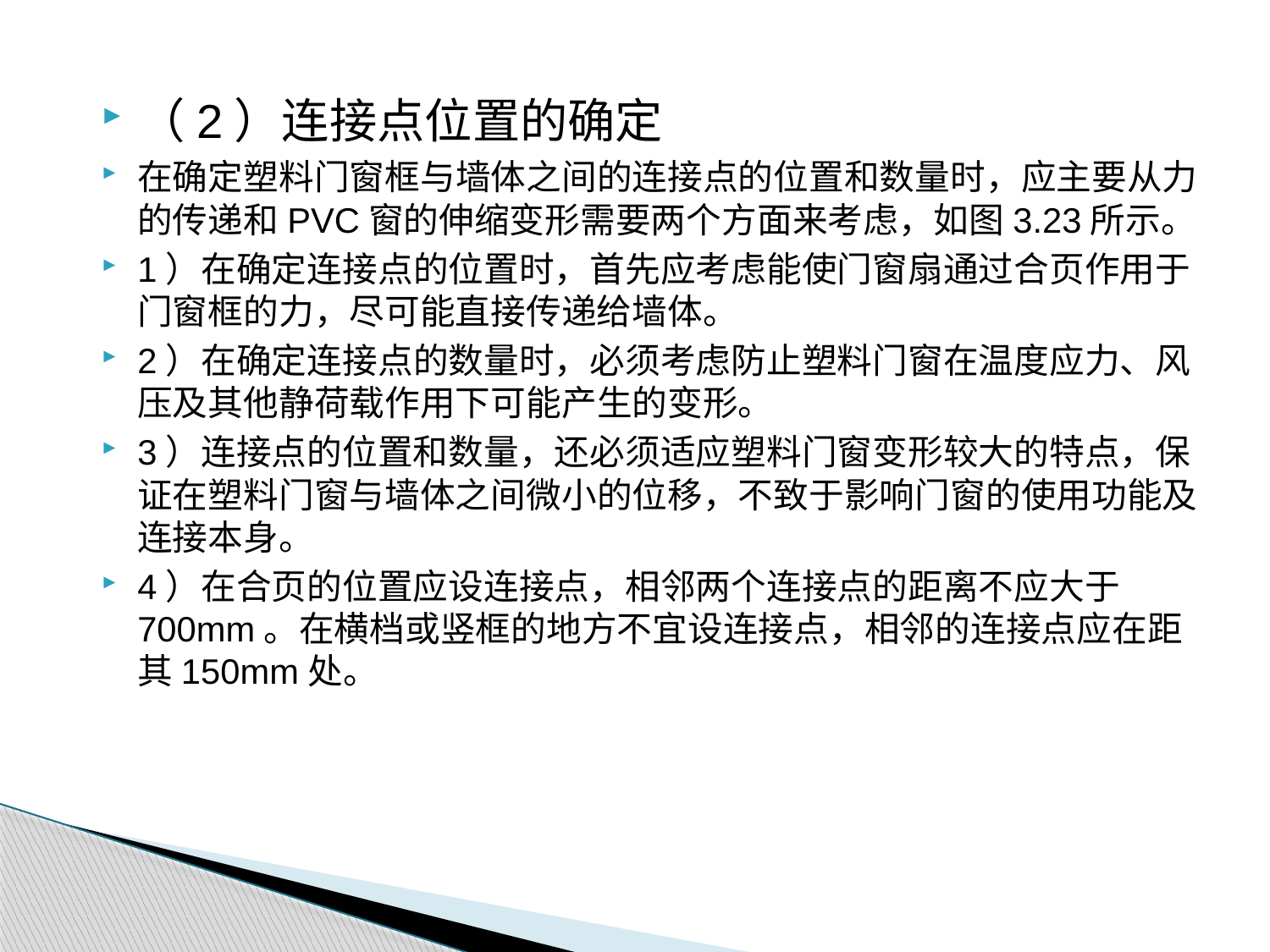

（2）连接点位置的确定
在确定塑料门窗框与墙体之间的连接点的位置和数量时，应主要从力的传递和PVC窗的伸缩变形需要两个方面来考虑，如图3.23所示。
1）在确定连接点的位置时，首先应考虑能使门窗扇通过合页作用于门窗框的力，尽可能直接传递给墙体。
2）在确定连接点的数量时，必须考虑防止塑料门窗在温度应力、风压及其他静荷载作用下可能产生的变形。
3）连接点的位置和数量，还必须适应塑料门窗变形较大的特点，保证在塑料门窗与墙体之间微小的位移，不致于影响门窗的使用功能及连接本身。
4）在合页的位置应设连接点，相邻两个连接点的距离不应大于700mm。在横档或竖框的地方不宜设连接点，相邻的连接点应在距其150mm处。